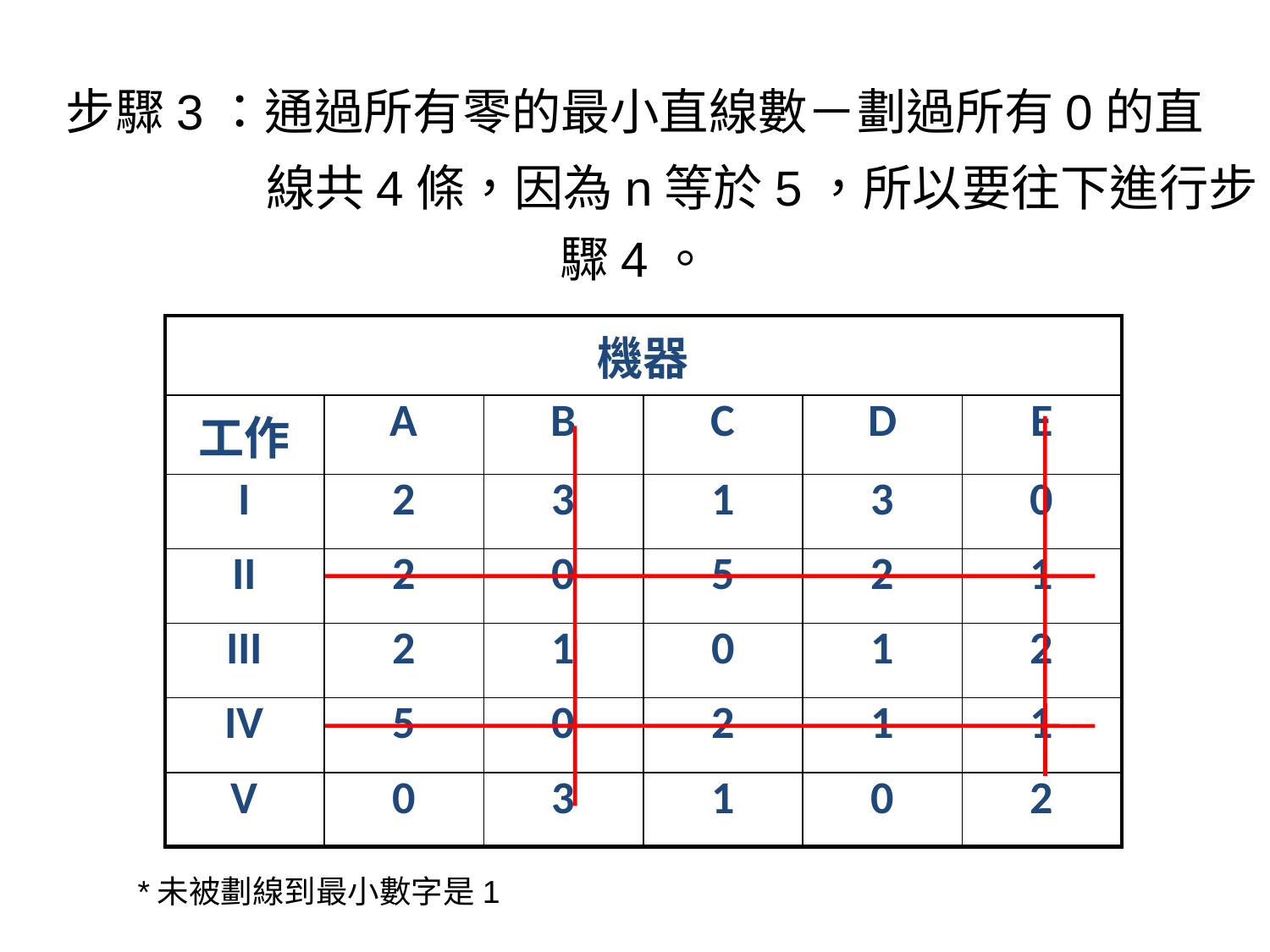

步驟3：通過所有零的最小直線數－劃過所有0的直
                      線共4條，因為n等於5，所以要往下進行步驟4。
| 機器 |  |  |  |  |  |
| --- | --- | --- | --- | --- | --- |
| 工作 | A | B | C | D | E |
| I | 2 | 3 | 1 | 3 | 0 |
| II | 2 | 0 | 5 | 2 | 1 |
| III | 2 | 1 | 0 | 1 | 2 |
| IV | 5 | 0 | 2 | 1 | 1 |
| V | 0 | 3 | 1 | 0 | 2 |

*未被劃線到最小數字是1